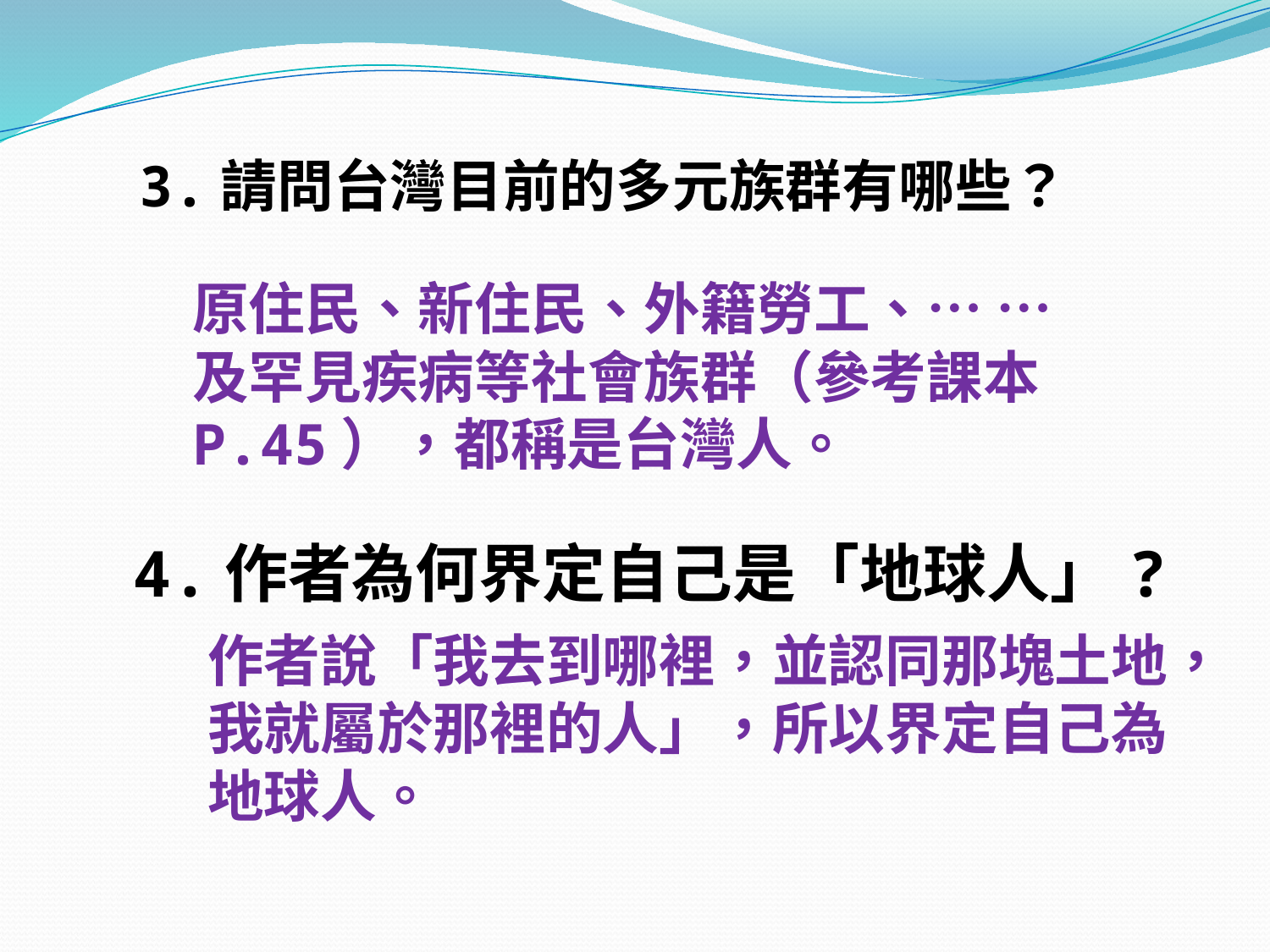

3.請問台灣目前的多元族群有哪些？
原住民、新住民、外籍勞工、… …及罕見疾病等社會族群（參考課本P.45），都稱是台灣人。
4.作者為何界定自己是「地球人」?
作者說「我去到哪裡，並認同那塊土地，我就屬於那裡的人」，所以界定自己為地球人。